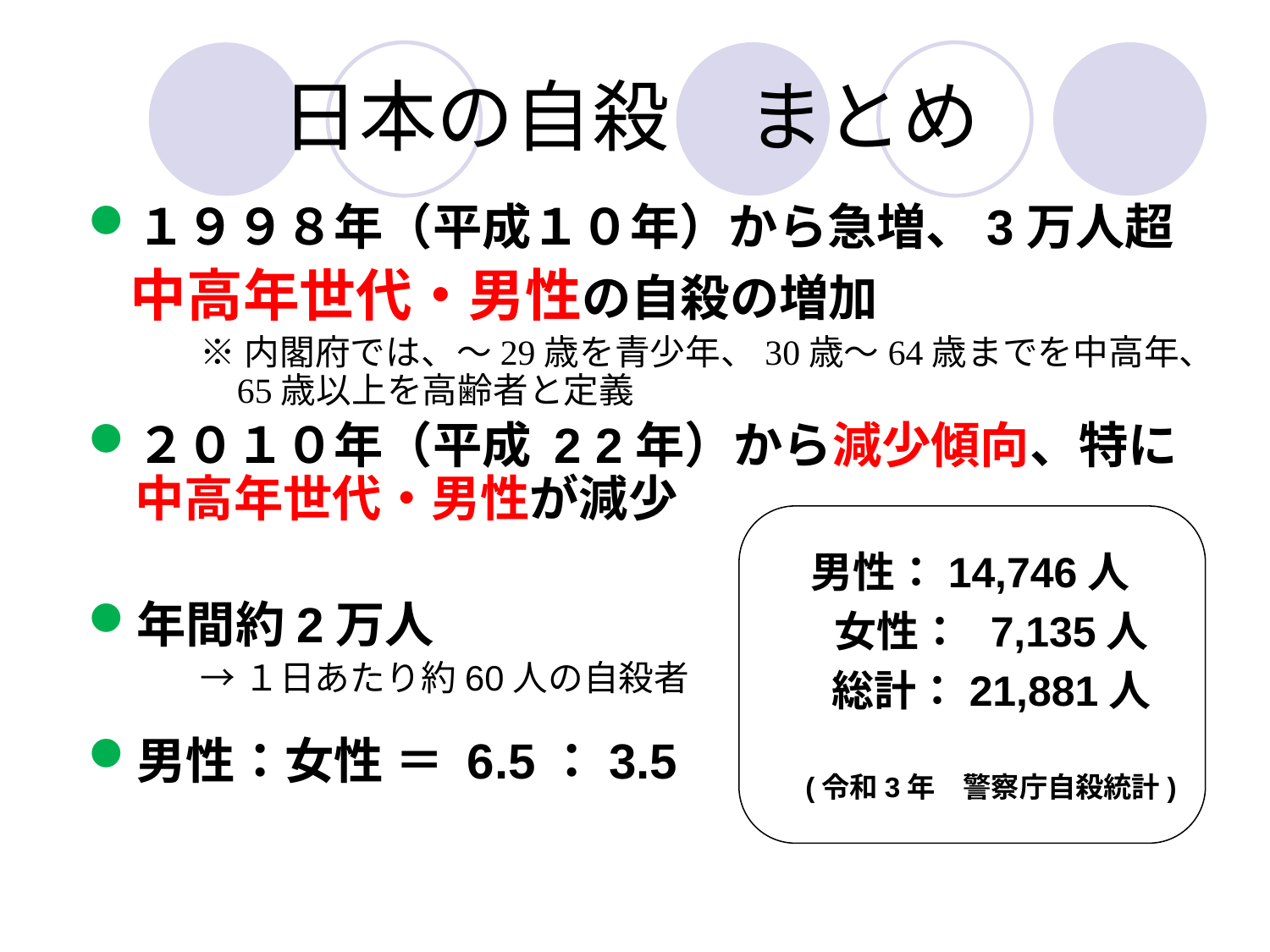

# 日本の自殺　まとめ
１９９８年（平成１０年）から急増、3万人超
　　中高年世代・男性の自殺の増加
※内閣府では、～29歳を青少年、30歳～64歳までを中高年、65歳以上を高齢者と定義
２０１０年（平成 2 2年）から減少傾向、特に中高年世代・男性が減少

年間約2万人
→１日あたり約60人の自殺者

男性：女性 ＝ 6.5：3.5

   男性：14,746人
   女性：  7,135人
   総計：21,881人

(令和3年　警察庁自殺統計)